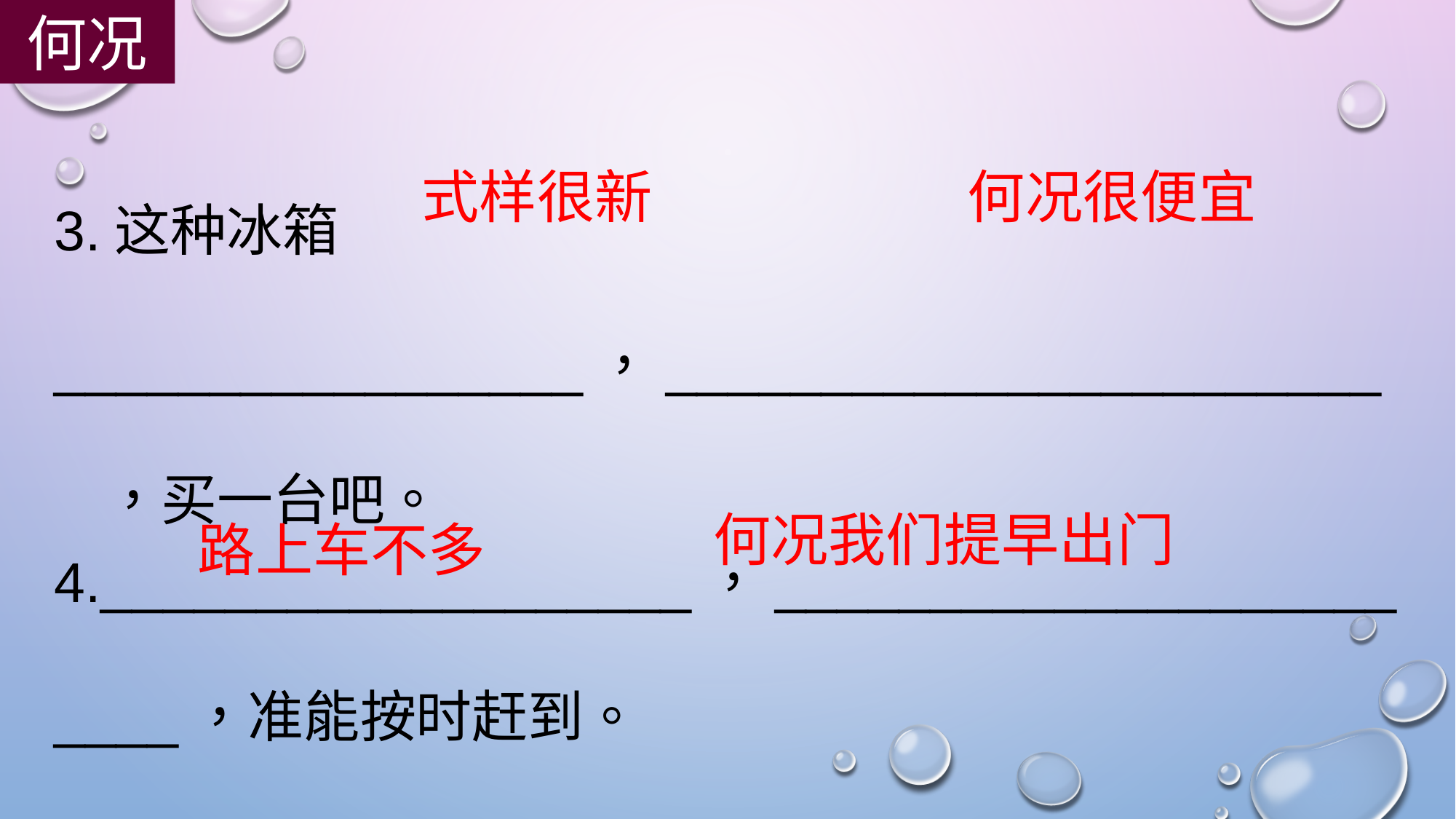

何况
3.这种冰箱_________________，_______________________
   ，买一台吧。
式样很新
何况很便宜
4.___________________，________________________，准能按时赶到。
何况我们提早出门
路上车不多